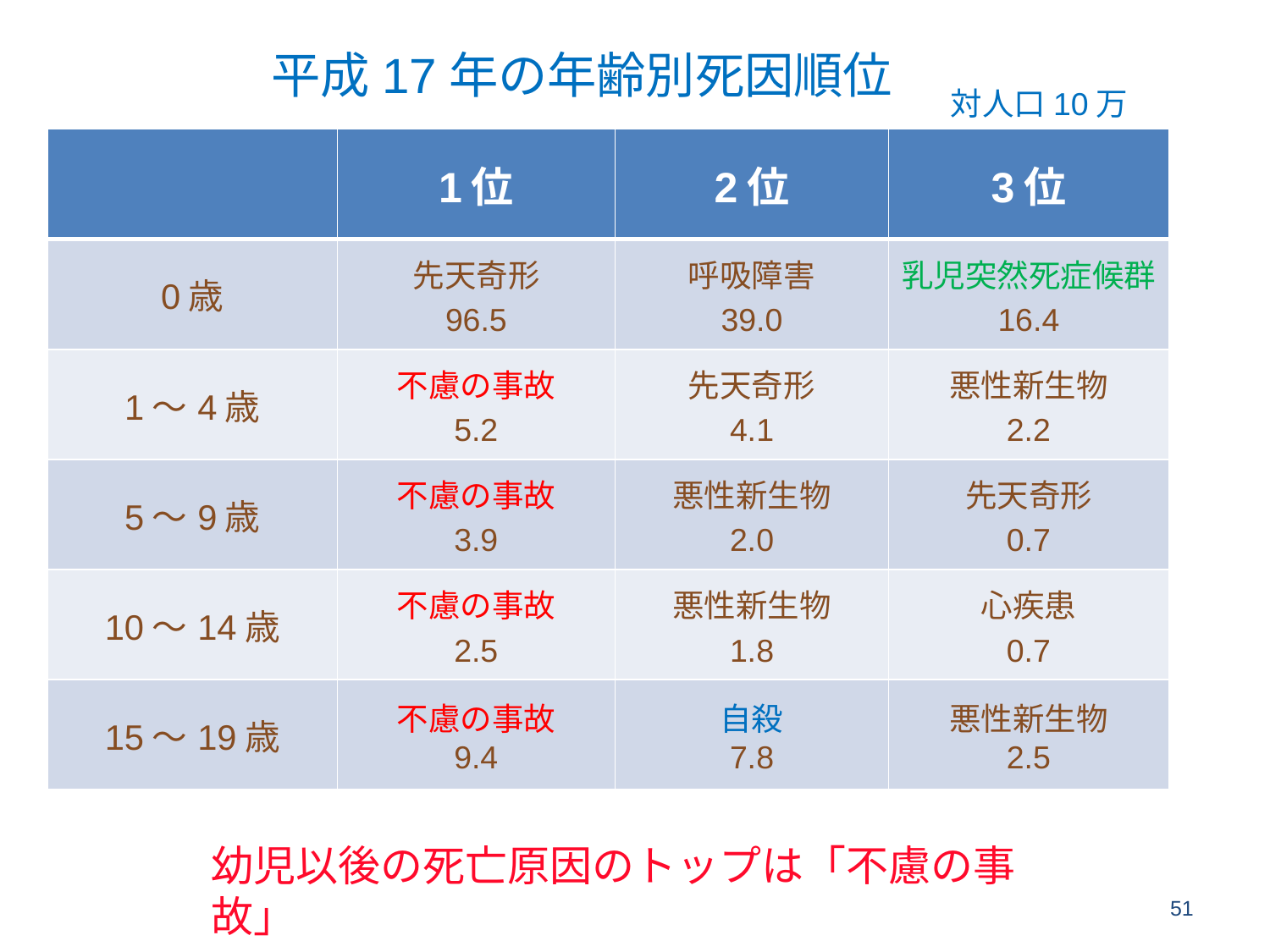

# 平成17年の年齢別死因順位
対人口10万
|  | 1位 | 2位 | 3位 |
| --- | --- | --- | --- |
| 0歳 | 先天奇形 96.5 | 呼吸障害 39.0 | 乳児突然死症候群 16.4 |
| 1～4歳 | 不慮の事故 5.2 | 先天奇形 4.1 | 悪性新生物 2.2 |
| 5～9歳 | 不慮の事故 3.9 | 悪性新生物 2.0 | 先天奇形 0.7 |
| 10～14歳 | 不慮の事故 2.5 | 悪性新生物 1.8 | 心疾患 0.7 |
| 15～19歳 | 不慮の事故 9.4 | 自殺 7.8 | 悪性新生物 2.5 |
幼児以後の死亡原因のトップは「不慮の事故」
51